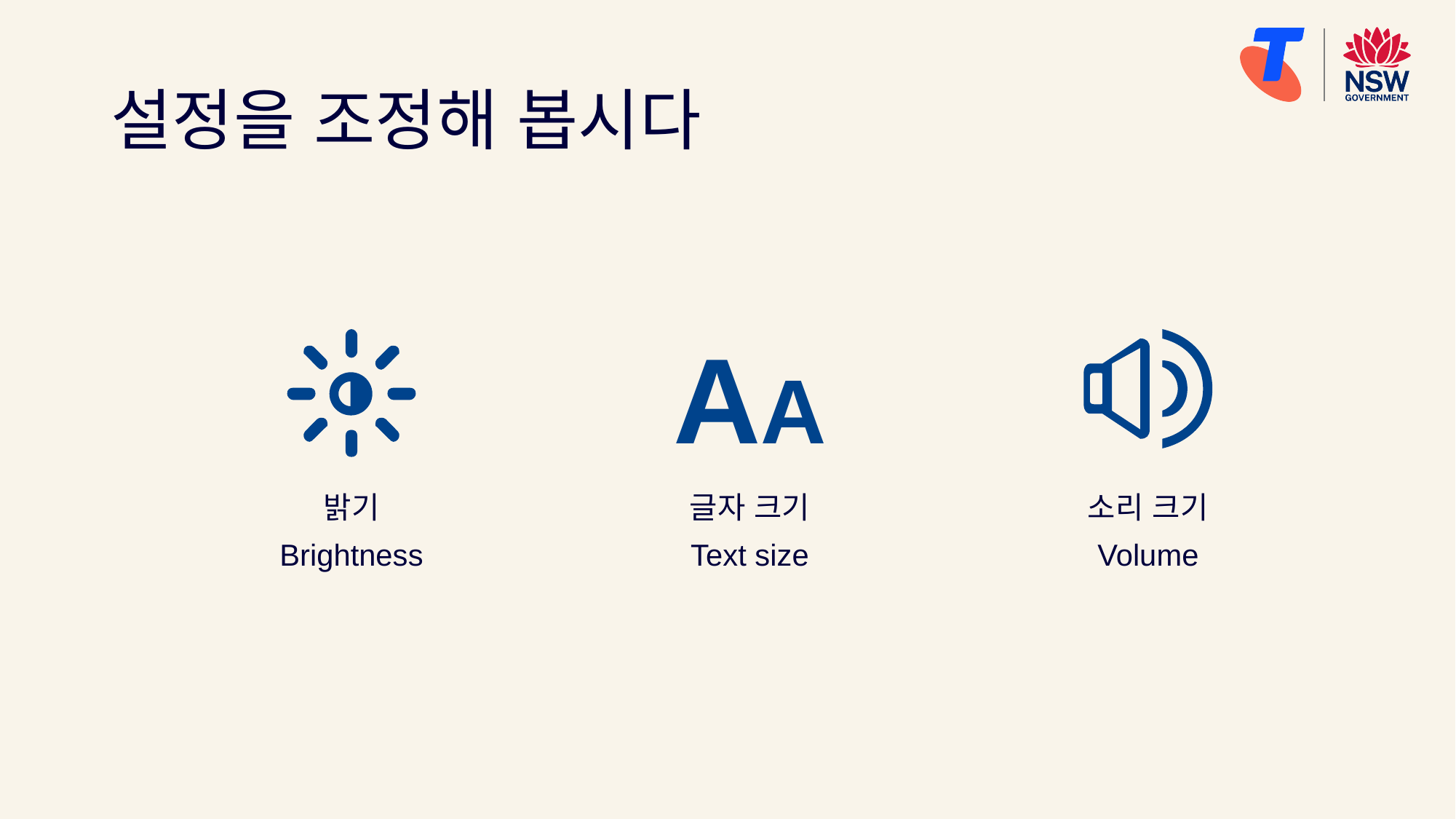

# 설정을 조정해 봅시다
AA

밝기
Brightness

소리 크기
Volume

글자 크기
Text size